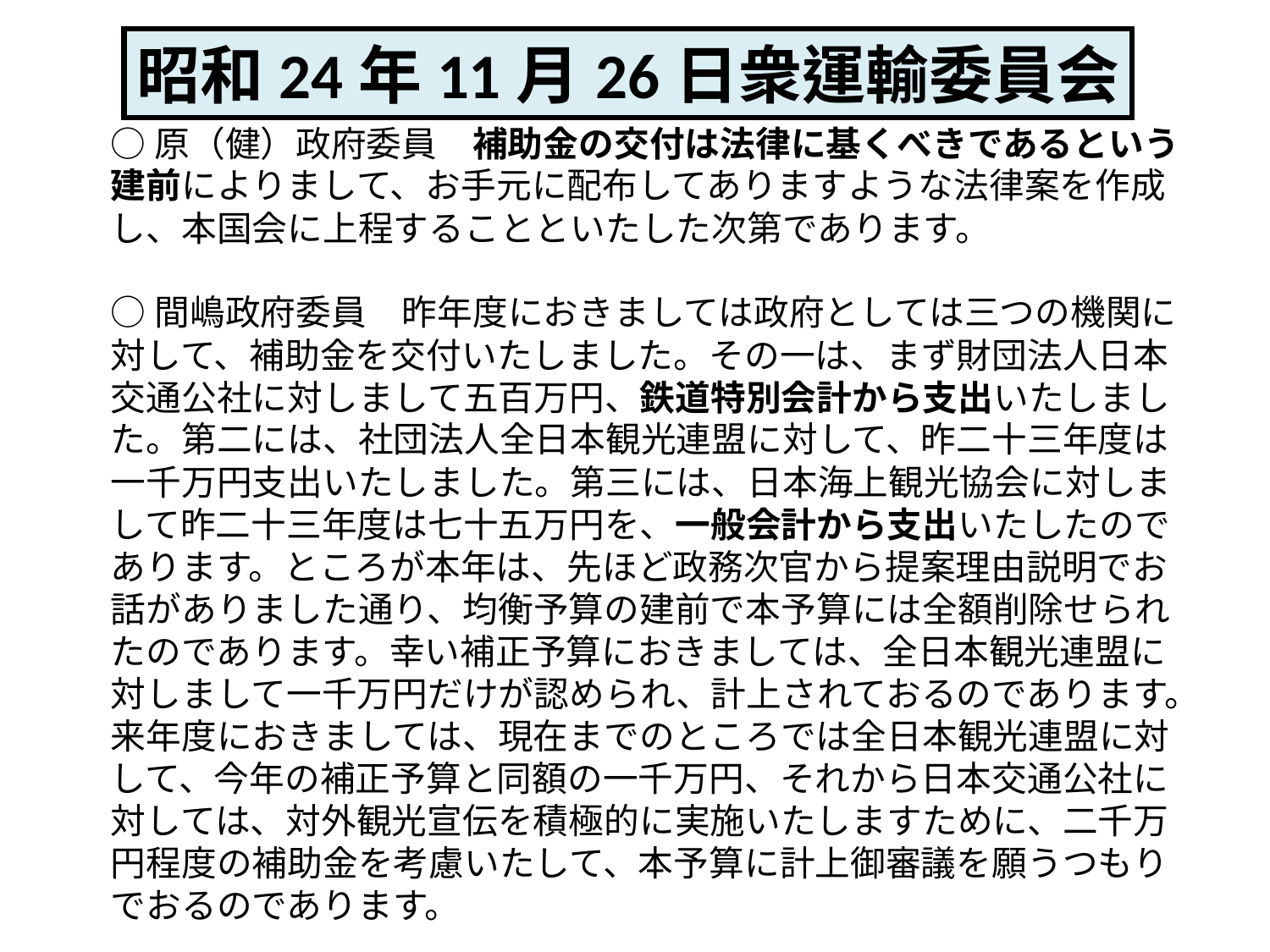

昭和24年11月26日衆運輸委員会
○原（健）政府委員　補助金の交付は法律に基くべきであるという建前によりまして、お手元に配布してありますような法律案を作成し、本国会に上程することといたした次第であります。

○間嶋政府委員　昨年度におきましては政府としては三つの機関に対して、補助金を交付いたしました。その一は、まず財団法人日本交通公社に対しまして五百万円、鉄道特別会計から支出いたしました。第二には、社団法人全日本観光連盟に対して、昨二十三年度は一千万円支出いたしました。第三には、日本海上観光協会に対しまして昨二十三年度は七十五万円を、一般会計から支出いたしたのであります。ところが本年は、先ほど政務次官から提案理由説明でお話がありました通り、均衡予算の建前で本予算には全額削除せられたのであります。幸い補正予算におきましては、全日本観光連盟に対しまして一千万円だけが認められ、計上されておるのであります。来年度におきましては、現在までのところでは全日本観光連盟に対して、今年の補正予算と同額の一千万円、それから日本交通公社に対しては、対外観光宣伝を積極的に実施いたしますために、二千万円程度の補助金を考慮いたして、本予算に計上御審議を願うつもりでおるのであります。